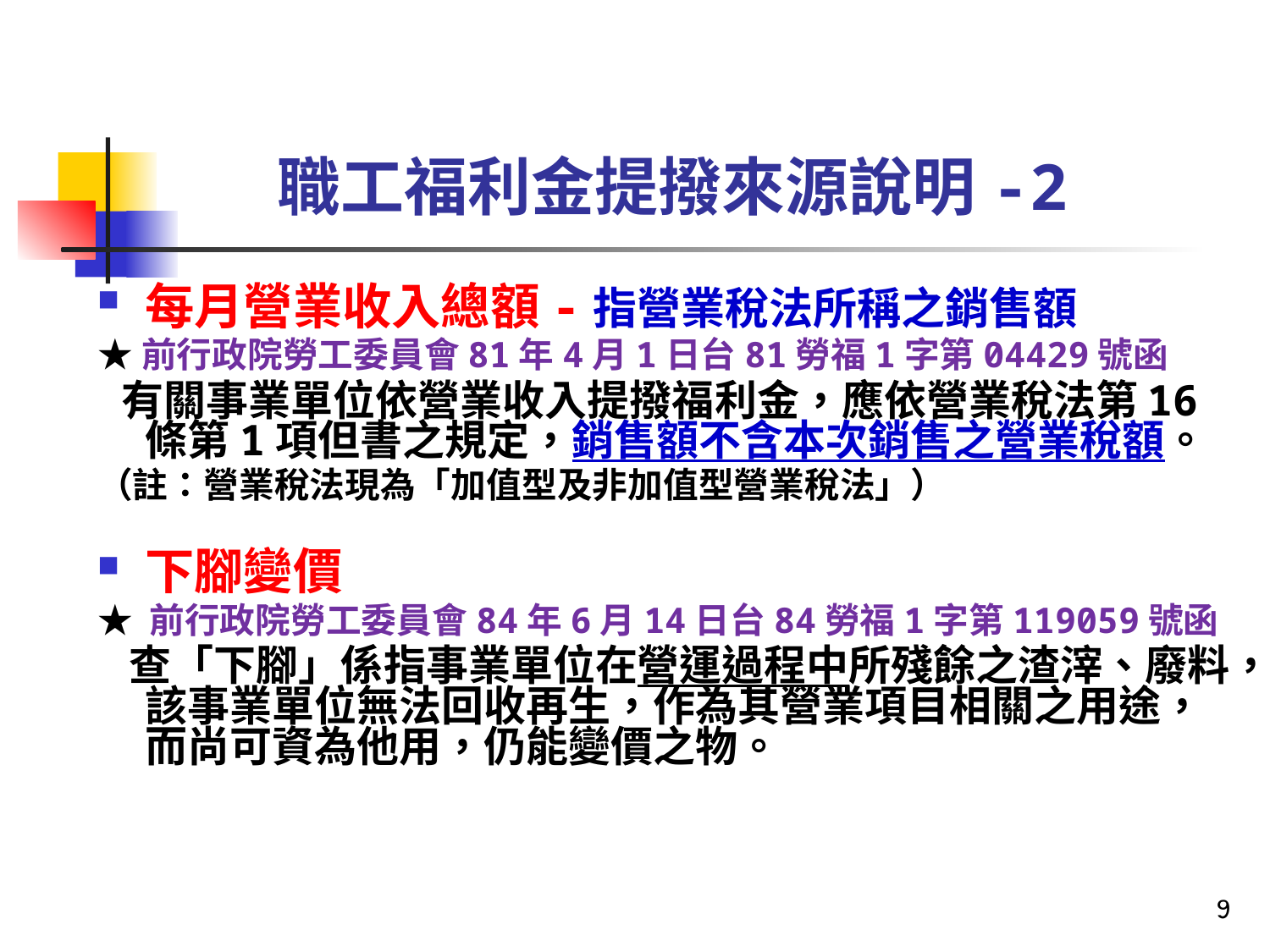

# 職工福利金提撥來源說明-2
每月營業收入總額-指營業稅法所稱之銷售額
★前行政院勞工委員會81年4月1日台81勞福1字第04429號函
  有關事業單位依營業收入提撥福利金，應依營業稅法第16條第1項但書之規定，銷售額不含本次銷售之營業稅額。
（註：營業稅法現為「加值型及非加值型營業稅法」）

下腳變價
★ 前行政院勞工委員會84年6月14日台84勞福1字第119059號函
   查「下腳」係指事業單位在營運過程中所殘餘之渣滓、廢料，該事業單位無法回收再生，作為其營業項目相關之用途，而尚可資為他用，仍能變價之物。
9